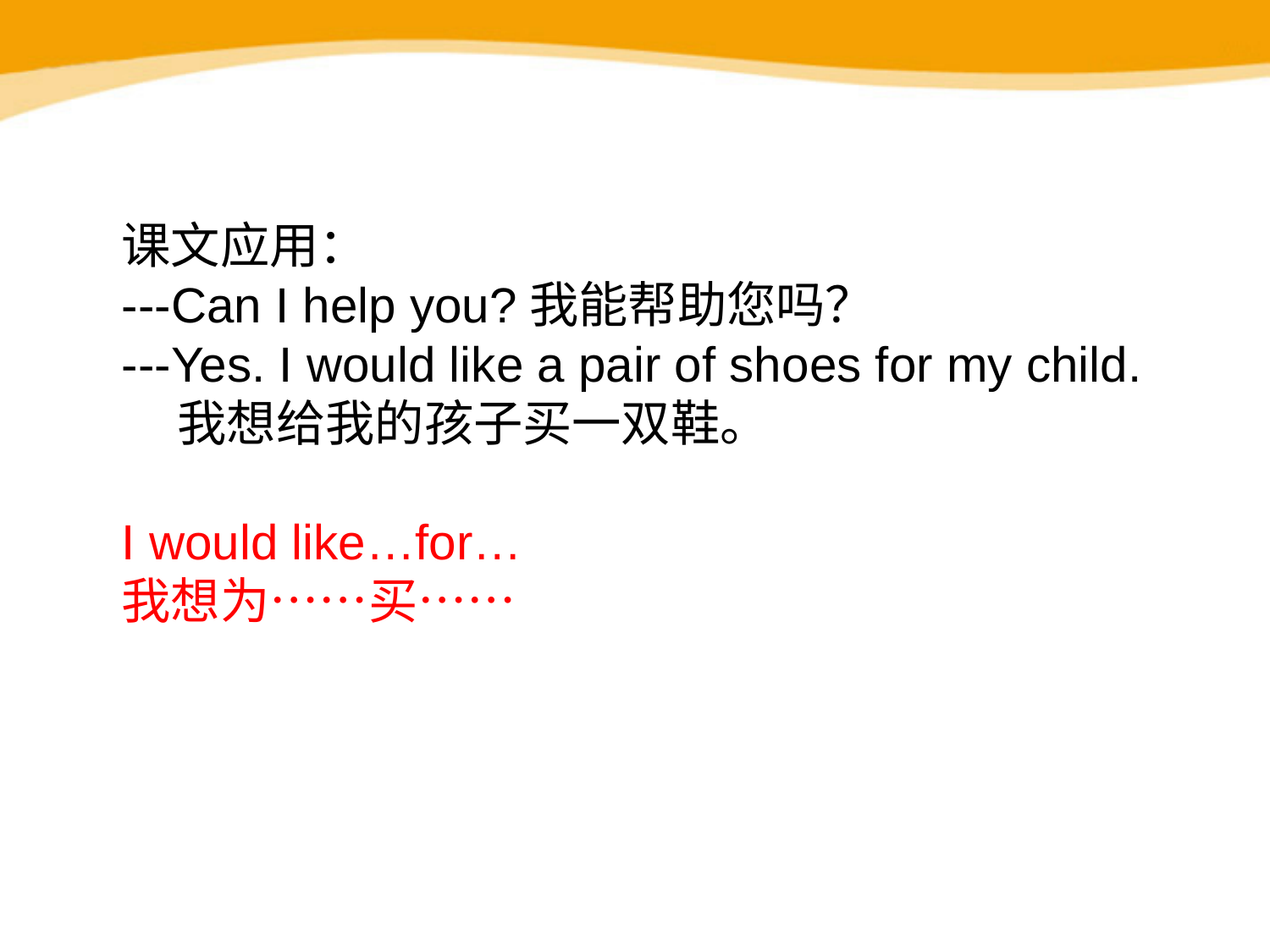

课文应用：
---Can I help you?我能帮助您吗？
---Yes. I would like a pair of shoes for my child.
    我想给我的孩子买一双鞋。

I would like…for…
我想为……买……